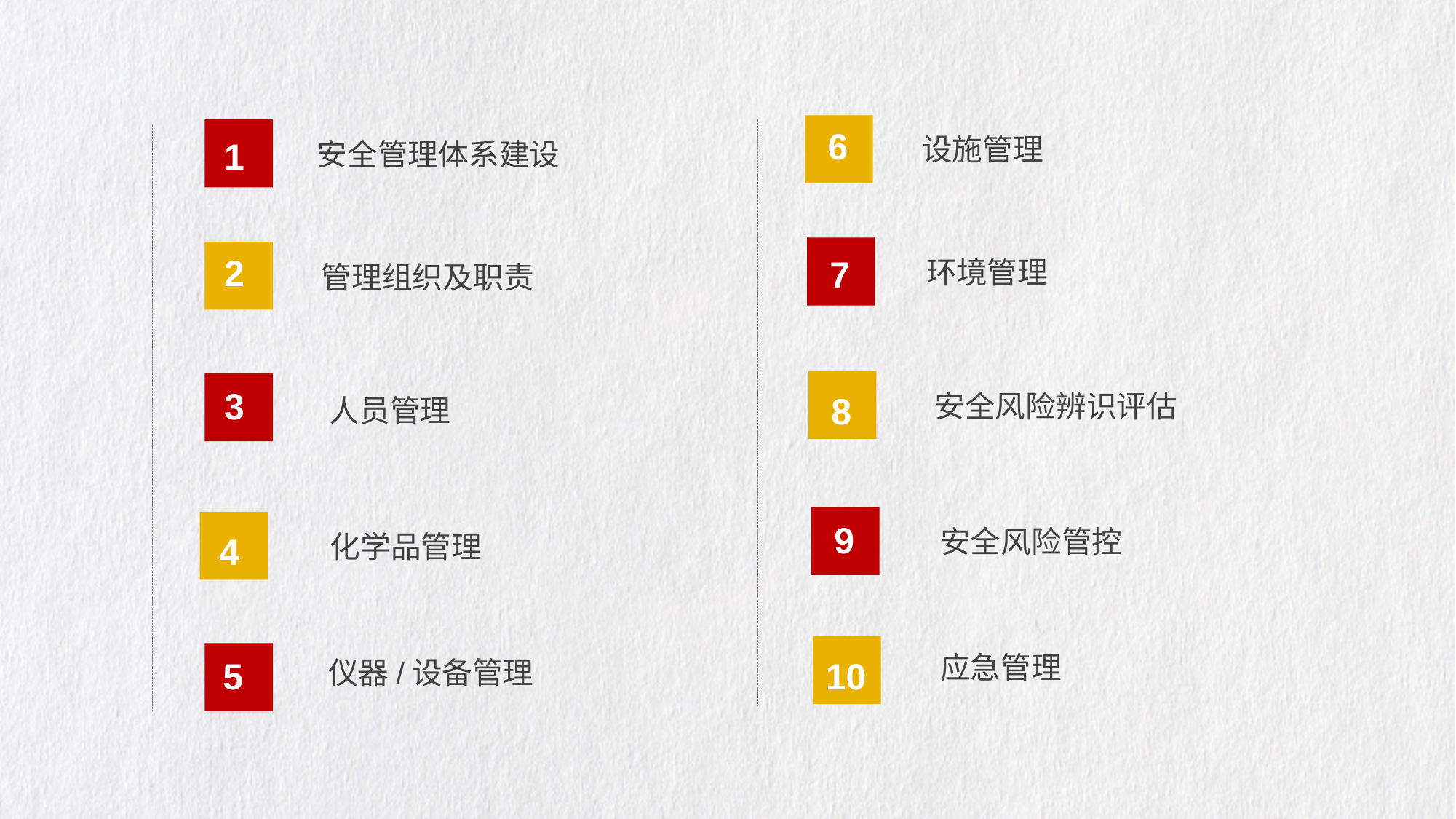

6
设施管理

7
环境管理
安全风险辨识评估

9

8
安全风险管控
应急管理

1
安全管理体系建设

2
管理组织及职责

3
人员管理

4
化学品管理

5
仪器/设备管理

10